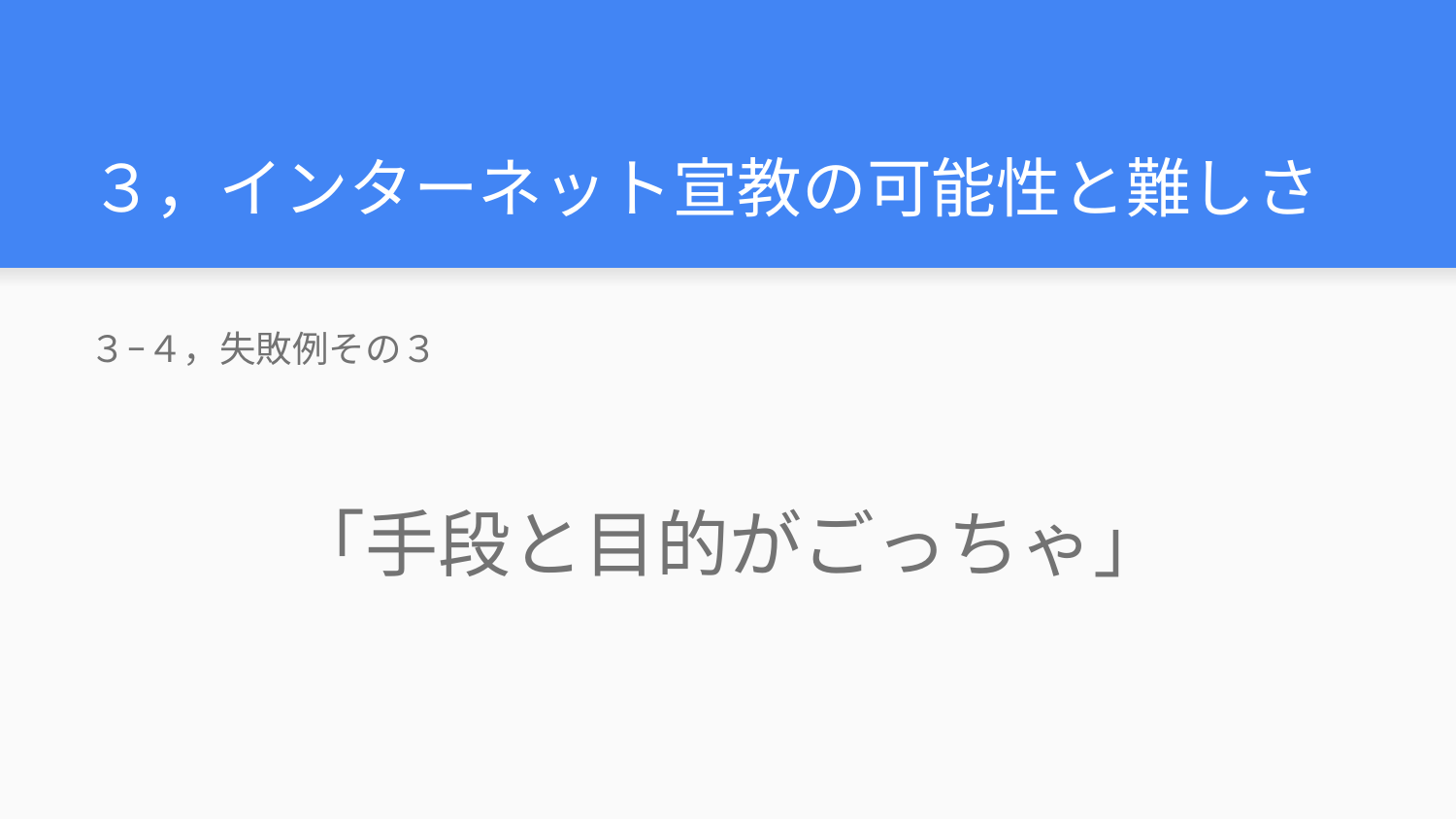

# ３，インターネット宣教の可能性と難しさ
３−４，失敗例その３

「手段と目的がごっちゃ」